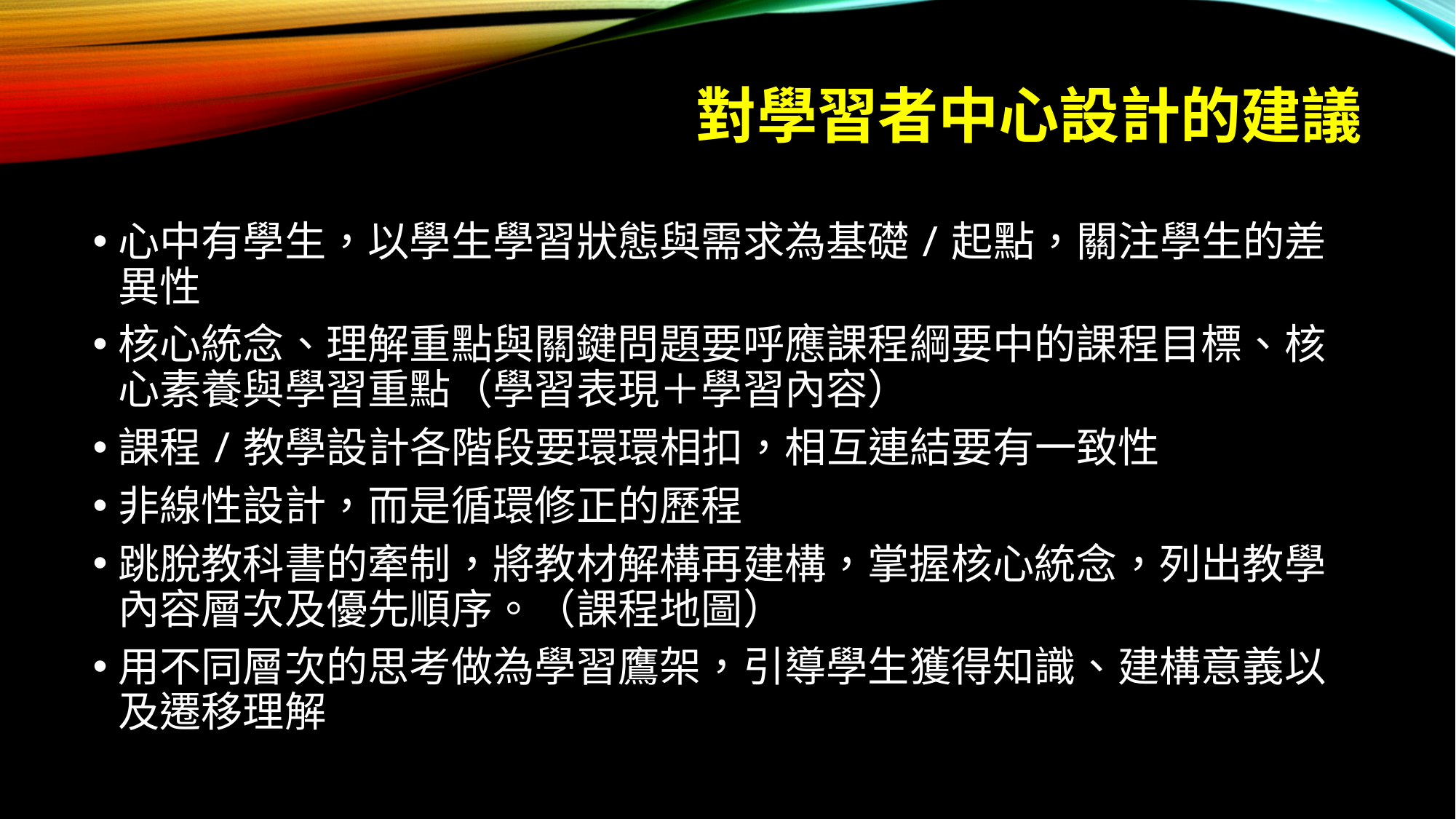

# 對學習者中心設計的建議
心中有學生，以學生學習狀態與需求為基礎/起點，關注學生的差異性
核心統念、理解重點與關鍵問題要呼應課程綱要中的課程目標、核心素養與學習重點（學習表現＋學習內容）
課程/教學設計各階段要環環相扣，相互連結要有一致性
非線性設計，而是循環修正的歷程
跳脫教科書的牽制，將教材解構再建構，掌握核心統念，列出教學內容層次及優先順序。（課程地圖）
用不同層次的思考做為學習鷹架，引導學生獲得知識、建構意義以及遷移理解